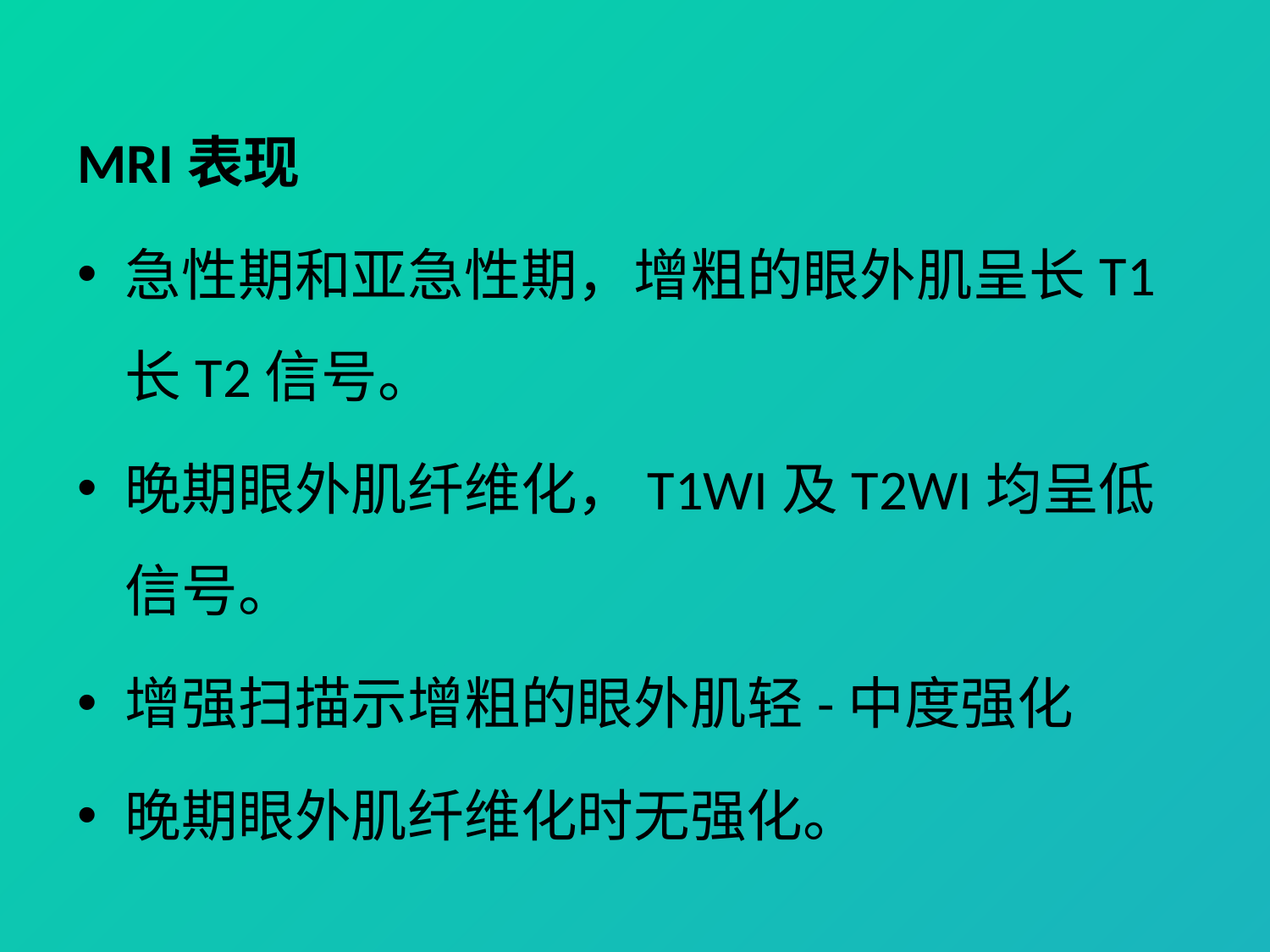

MRI表现
急性期和亚急性期，增粗的眼外肌呈长T1长T2信号。
晚期眼外肌纤维化，T1WI及T2WI均呈低信号。
增强扫描示增粗的眼外肌轻-中度强化
晚期眼外肌纤维化时无强化。